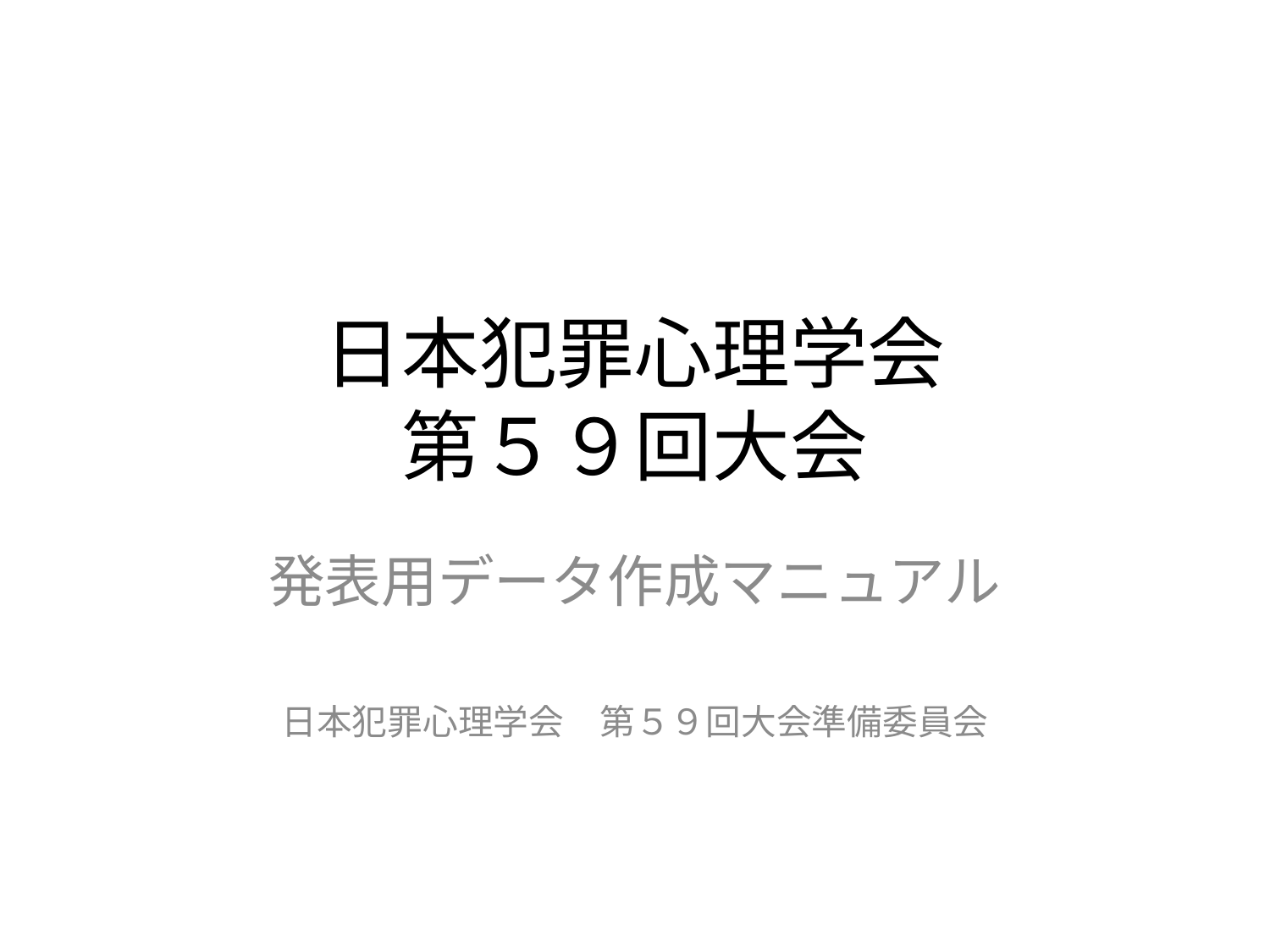

# 日本犯罪心理学会 第５９回大会
発表用データ作成マニュアル

日本犯罪心理学会　第５９回大会準備委員会